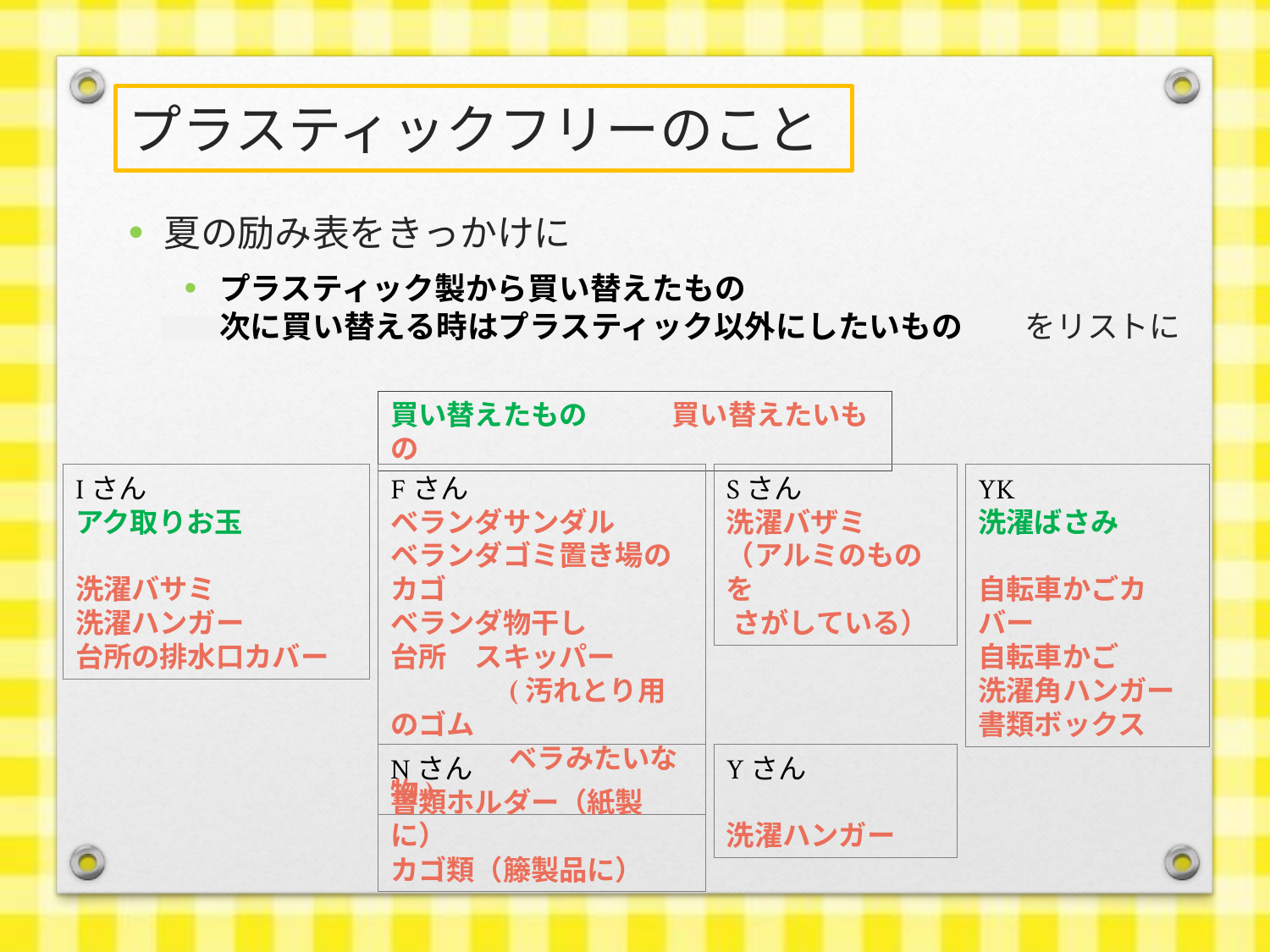

# プラスティックフリーのこと
夏の励み表をきっかけに
プラスティック製から買い替えたもの
次に買い替える時はプラスティック以外にしたいもの　　をリストに
買い替えたもの　　　買い替えたいもの
Iさん
アク取りお玉
洗濯バサミ
洗濯ハンガー
台所の排水口カバー
Fさん
ベランダサンダル
ベランダゴミ置き場のカゴ
ベランダ物干し
台所　スキッパー
　　　　(汚れとり用のゴム
　　　　 ベラみたいな物)
Sさん
洗濯バザミ
（アルミのものを
 さがしている）
YK
洗濯ばさみ
自転車かごカバー
自転車かご
洗濯角ハンガー
書類ボックス
Yさん
洗濯ハンガー
Nさん
書類ホルダー（紙製に）
カゴ類（籐製品に）